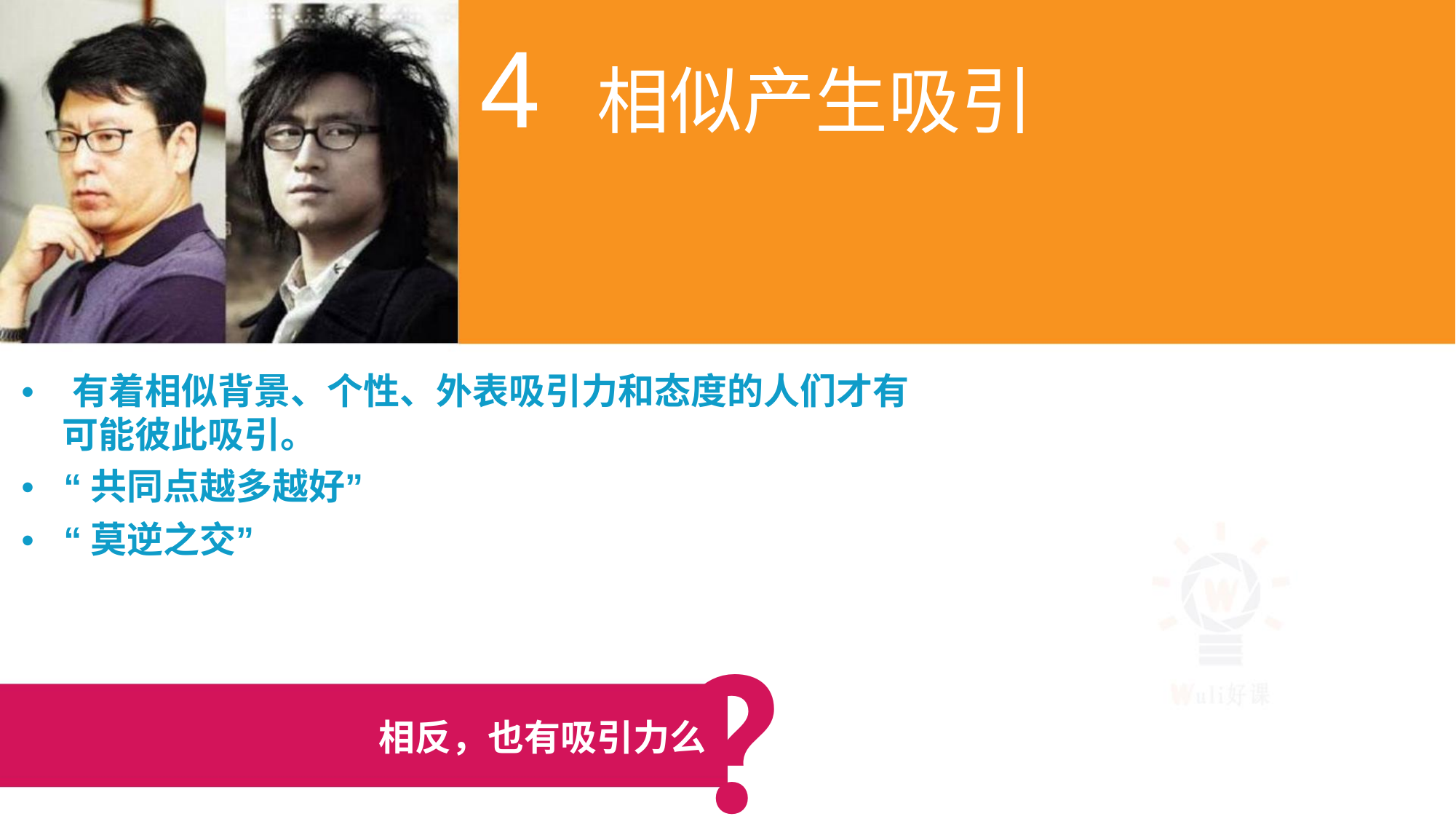

4 相似产生吸引
• 有着相似背景、个性、外表吸引力和态度的人们才有
可能彼此吸引。
• “共同点越多越好”
• “莫逆之交”
？
相反，也有吸引力么